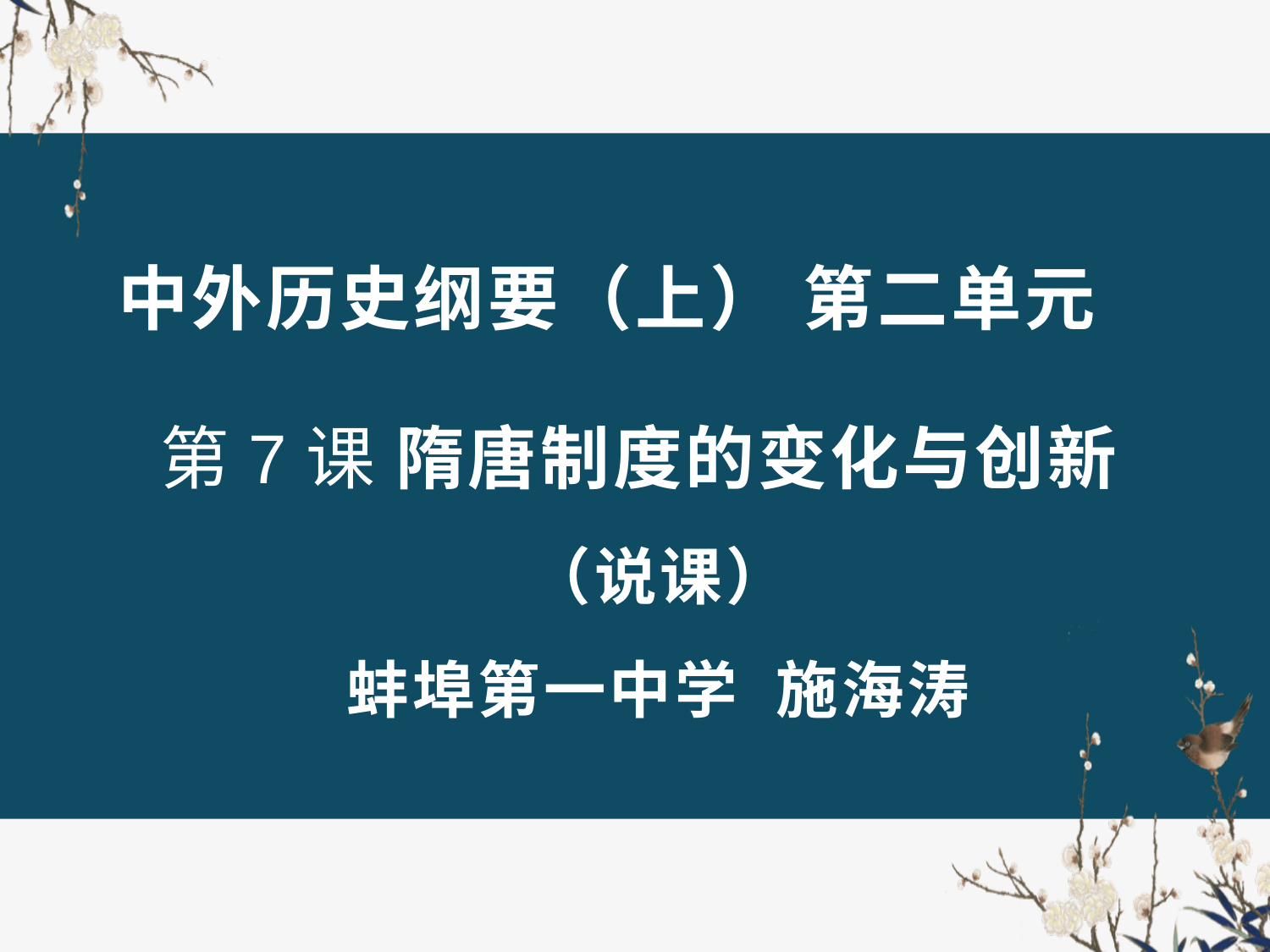

# 中外历史纲要（上） 第二单元
第7课 隋唐制度的变化与创新
（说课）
蚌埠第一中学  施海涛